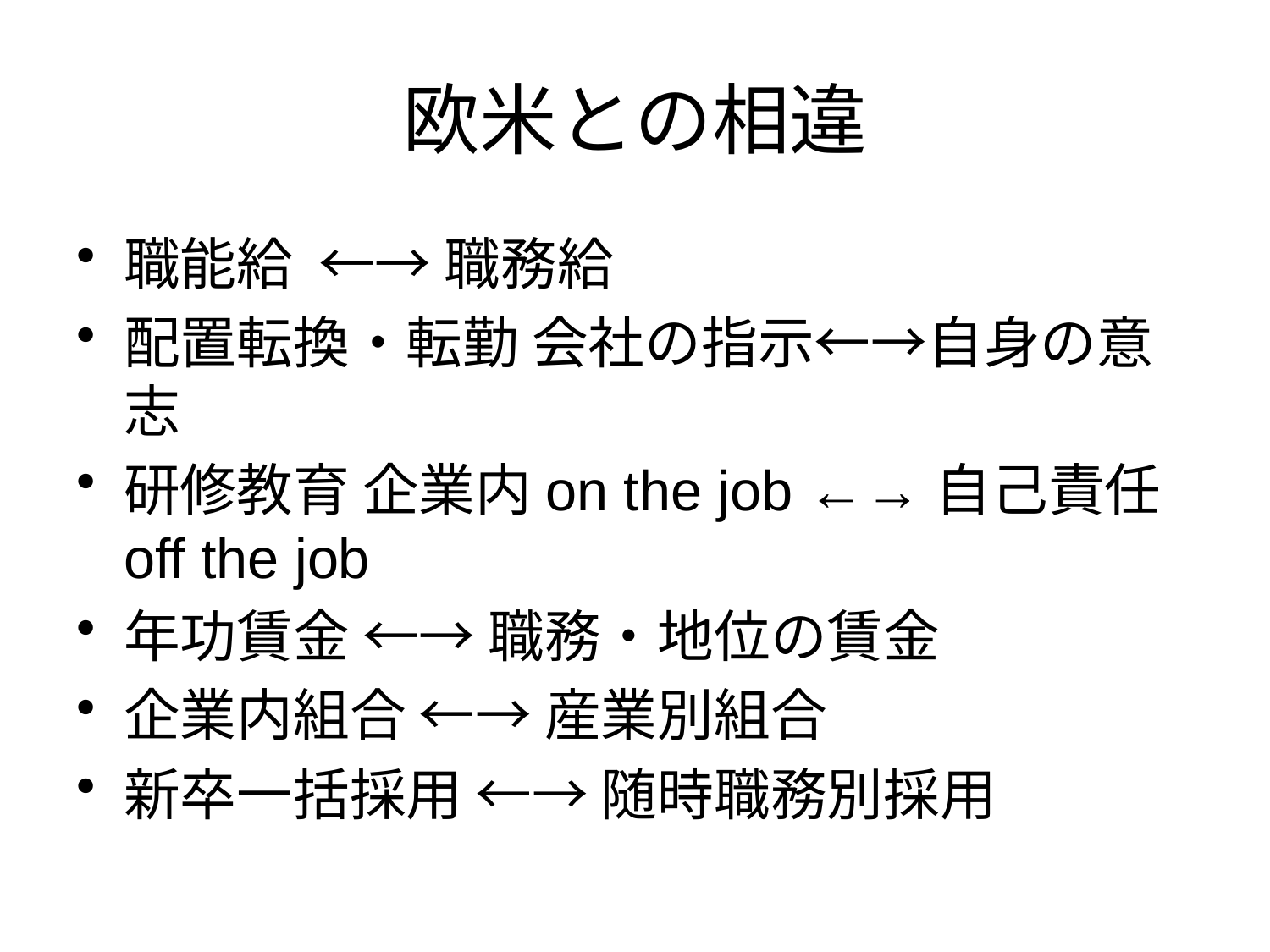

# 欧米との相違
職能給  ←→ 職務給
配置転換・転勤 会社の指示←→自身の意志
研修教育 企業内on the job ←→自己責任off the job
年功賃金 ←→ 職務・地位の賃金
企業内組合 ←→ 産業別組合
新卒一括採用 ←→ 随時職務別採用